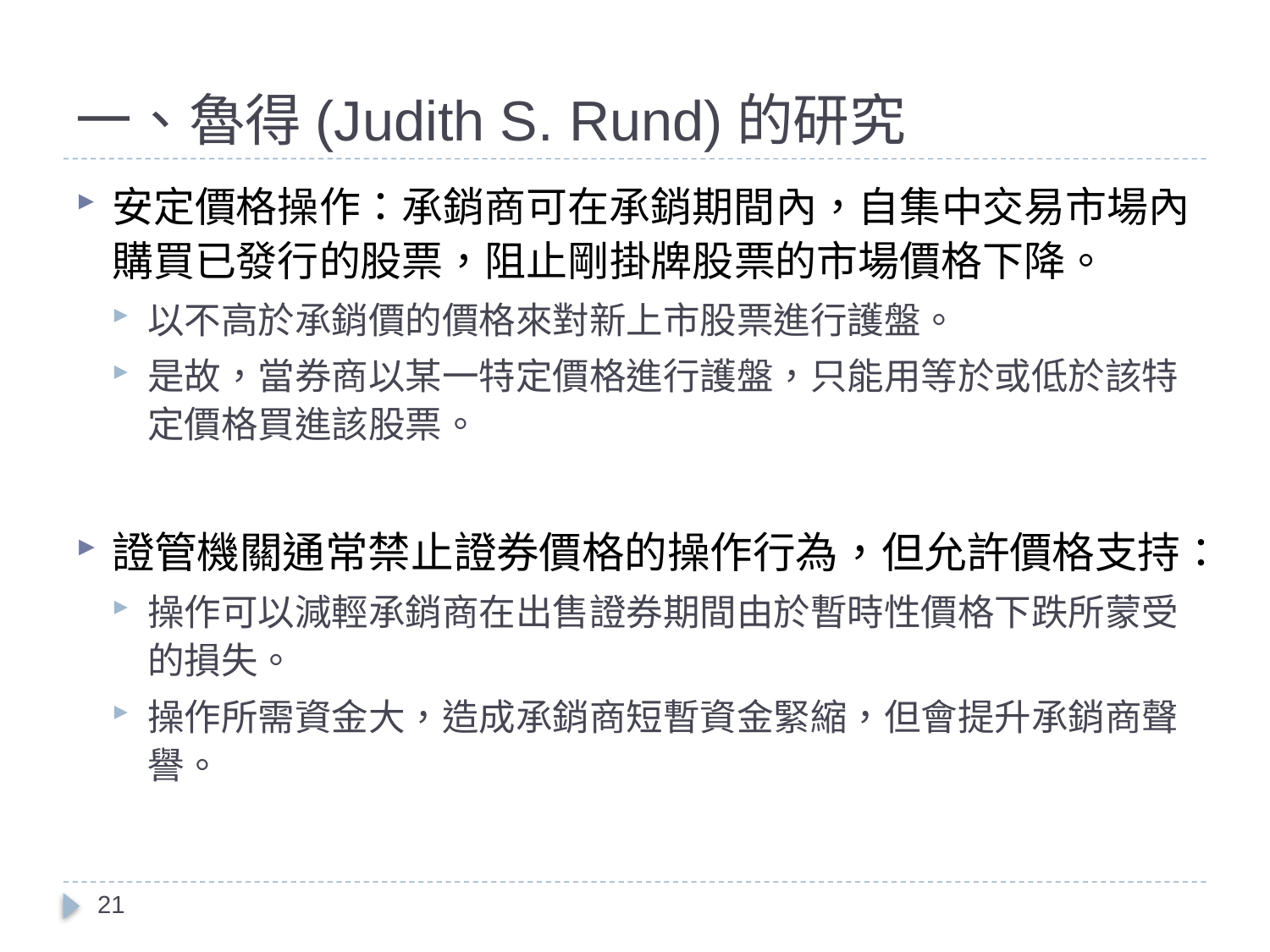

# 一、魯得(Judith S. Rund)的研究
安定價格操作：承銷商可在承銷期間內，自集中交易市場內購買已發行的股票，阻止剛掛牌股票的市場價格下降。
以不高於承銷價的價格來對新上市股票進行護盤。
是故，當券商以某一特定價格進行護盤，只能用等於或低於該特定價格買進該股票。

證管機關通常禁止證券價格的操作行為，但允許價格支持：
操作可以減輕承銷商在出售證券期間由於暫時性價格下跌所蒙受的損失。
操作所需資金大，造成承銷商短暫資金緊縮，但會提升承銷商聲譽。
21